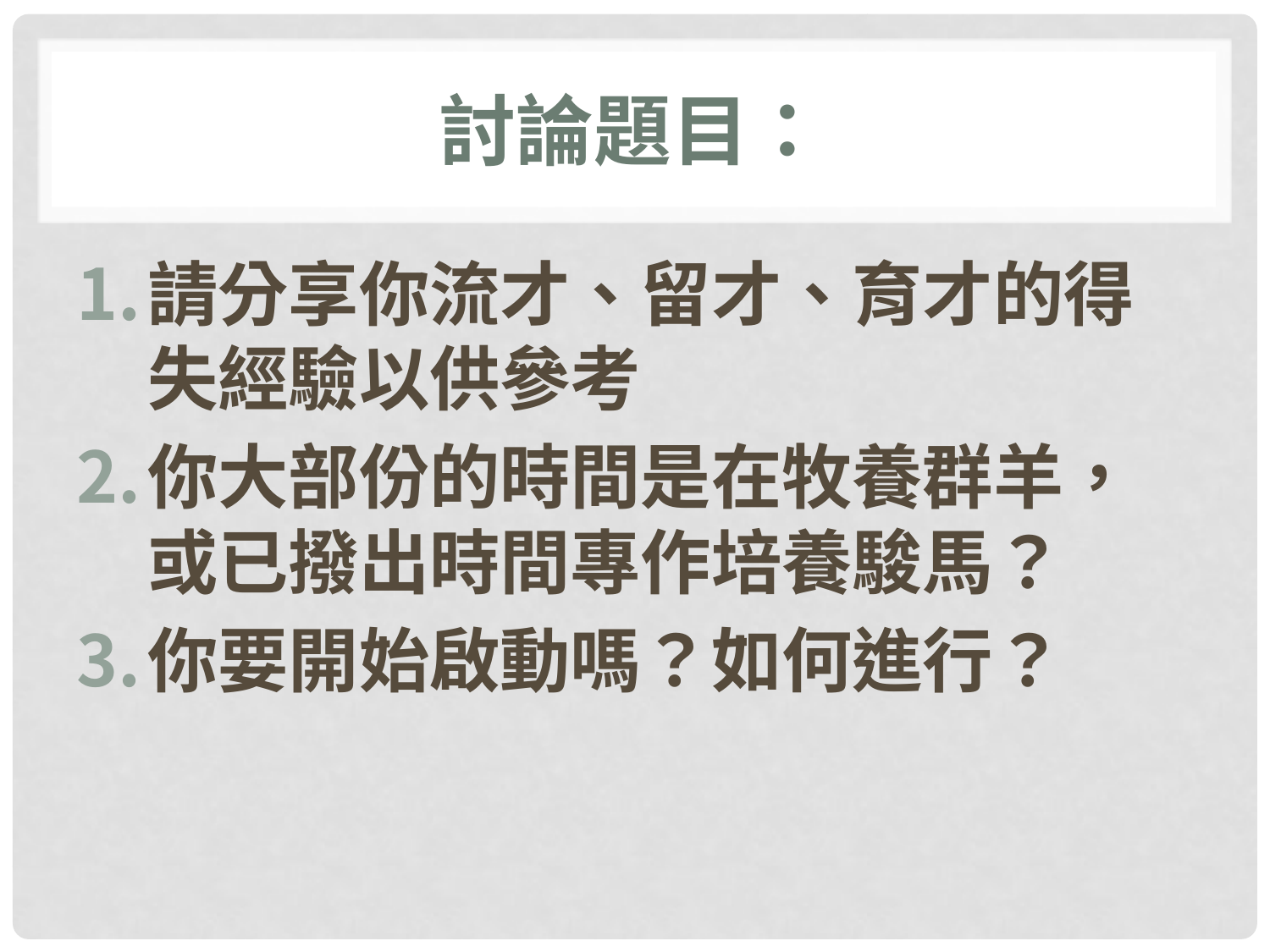

# 討論題目：
請分享你流才、留才、育才的得失經驗以供參考
你大部份的時間是在牧養群羊，或已撥出時間專作培養駿馬？
你要開始啟動嗎？如何進行？